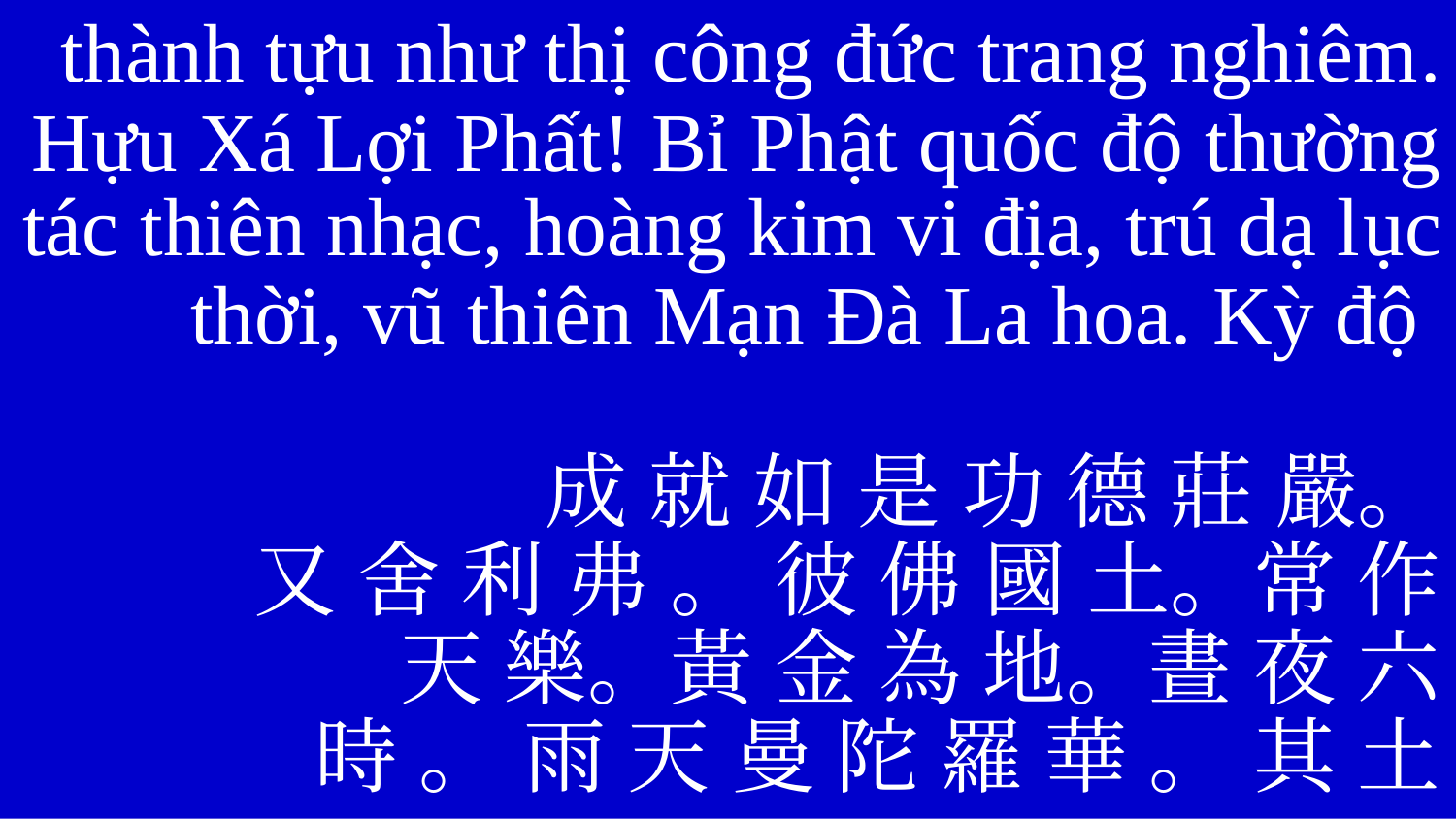

thành tựu như thị công đức trang nghiêm.
Hựu Xá Lợi Phất! Bỉ Phật quốc độ thường tác thiên nhạc, hoàng kim vi địa, trú dạ lục
thời, vũ thiên Mạn Đà La hoa. Kỳ độ

成 就 如 是 功 德 莊 嚴。
又 舍 利 弗 。 彼 佛 國 土。常 作
天 樂。黃 金 為 地。晝 夜 六
時 。 雨 天 曼 陀 羅 華 。 其 土